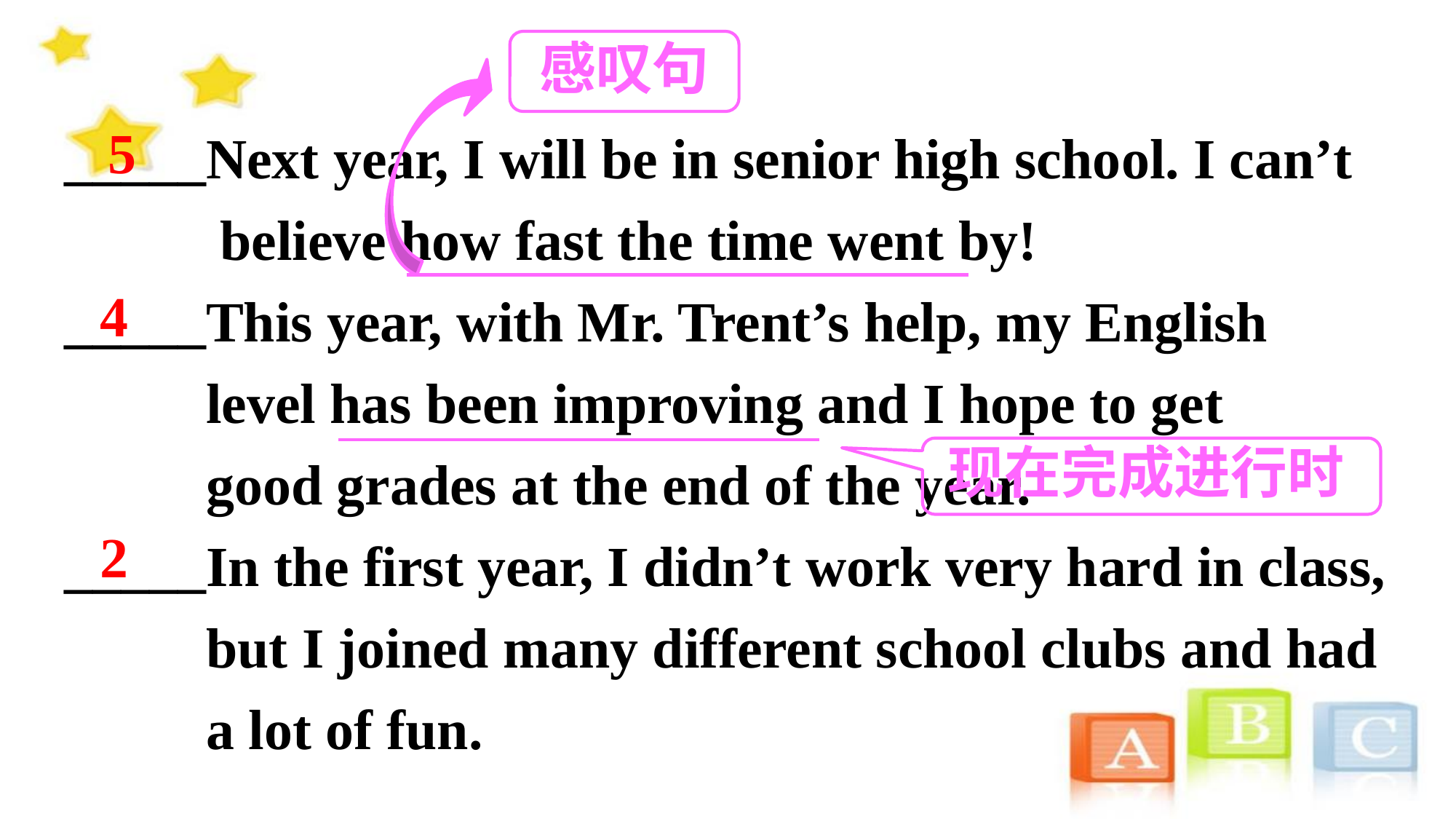

感叹句

_____Next year, I will be in senior high school. I can’t
           believe how fast the time went by!
_____This year, with Mr. Trent’s help, my English
          level has been improving and I hope to get
          good grades at the end of the year.
_____In the first year, I didn’t work very hard in class,
          but I joined many different school clubs and had
          a lot of fun.
5

4
现在完成进行时

2